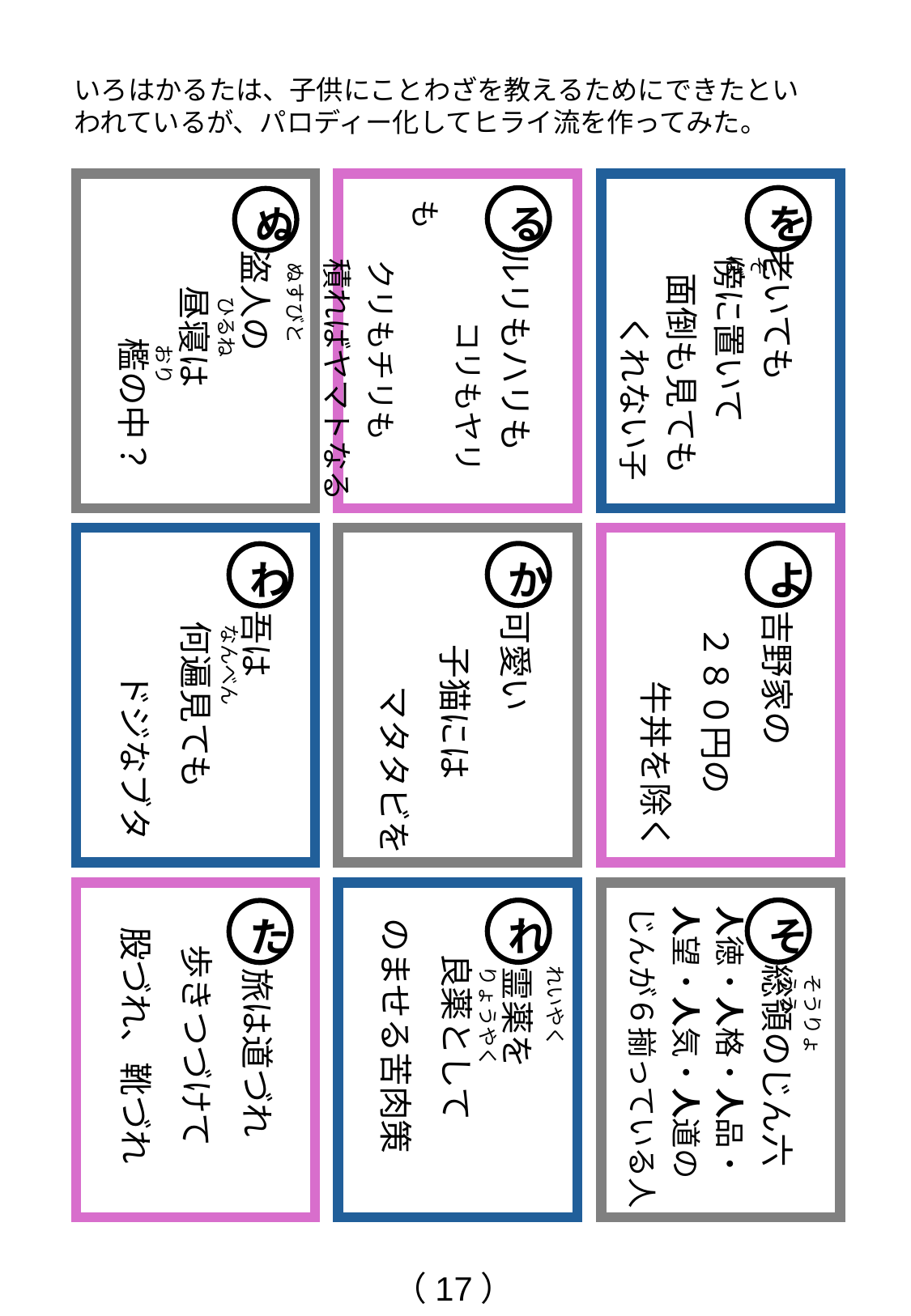

いろはかるたは、子供にことわざを教えるためにできたといわれているが、パロディー化してヒライ流を作ってみた。

を
る
ぬ
　 ルリもハリも
	コリもヤリも
クリもチリも
積ればヤマトなる
　 老いても
傍に置いて
　　面倒も見ても
くれない子
　 盗人の
昼寝は
檻の中？
そば
ぬすびと
ひるね
おり

よ
か
わ
　 可愛い
子猫には
マタタビを
　 吾は
何遍見ても
ドジなブタ
　 吉野家の
２８０円の
牛丼を除く
なんべん

　  総領のじん六
人徳・人格・人品・
人望・人気・人道の
じんが６揃っている人
そ
れ
た
　  霊薬を
良薬として
のませる苦肉策
　 旅は道づれ
歩きつづけて
股づれ、靴づれ
りょうやく
れいやく
そうりょうう
（17）